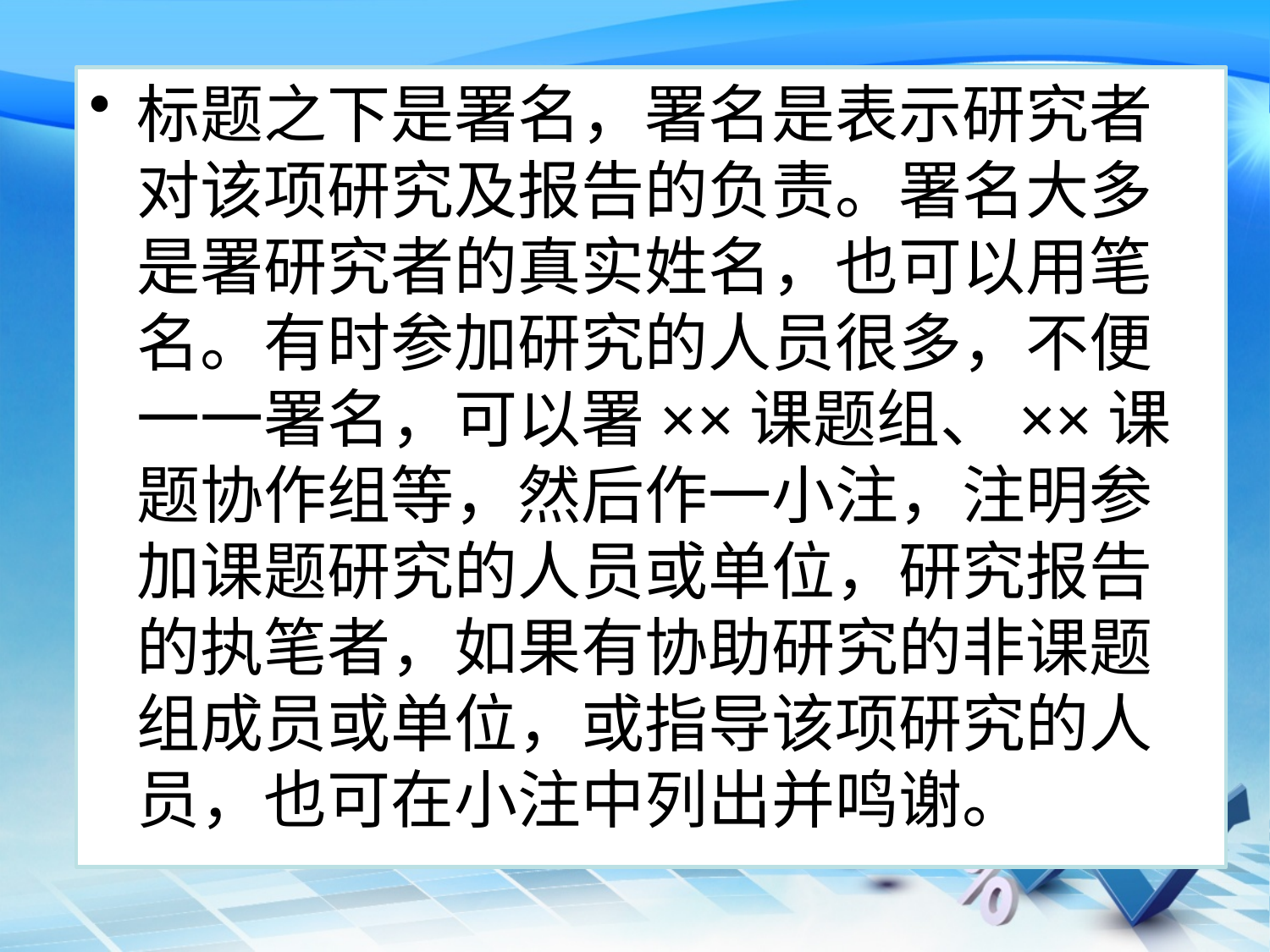

标题之下是署名，署名是表示研究者对该项研究及报告的负责。署名大多是署研究者的真实姓名，也可以用笔名。有时参加研究的人员很多，不便一一署名，可以署××课题组、××课题协作组等，然后作一小注，注明参加课题研究的人员或单位，研究报告的执笔者，如果有协助研究的非课题组成员或单位，或指导该项研究的人员，也可在小注中列出并鸣谢。
46